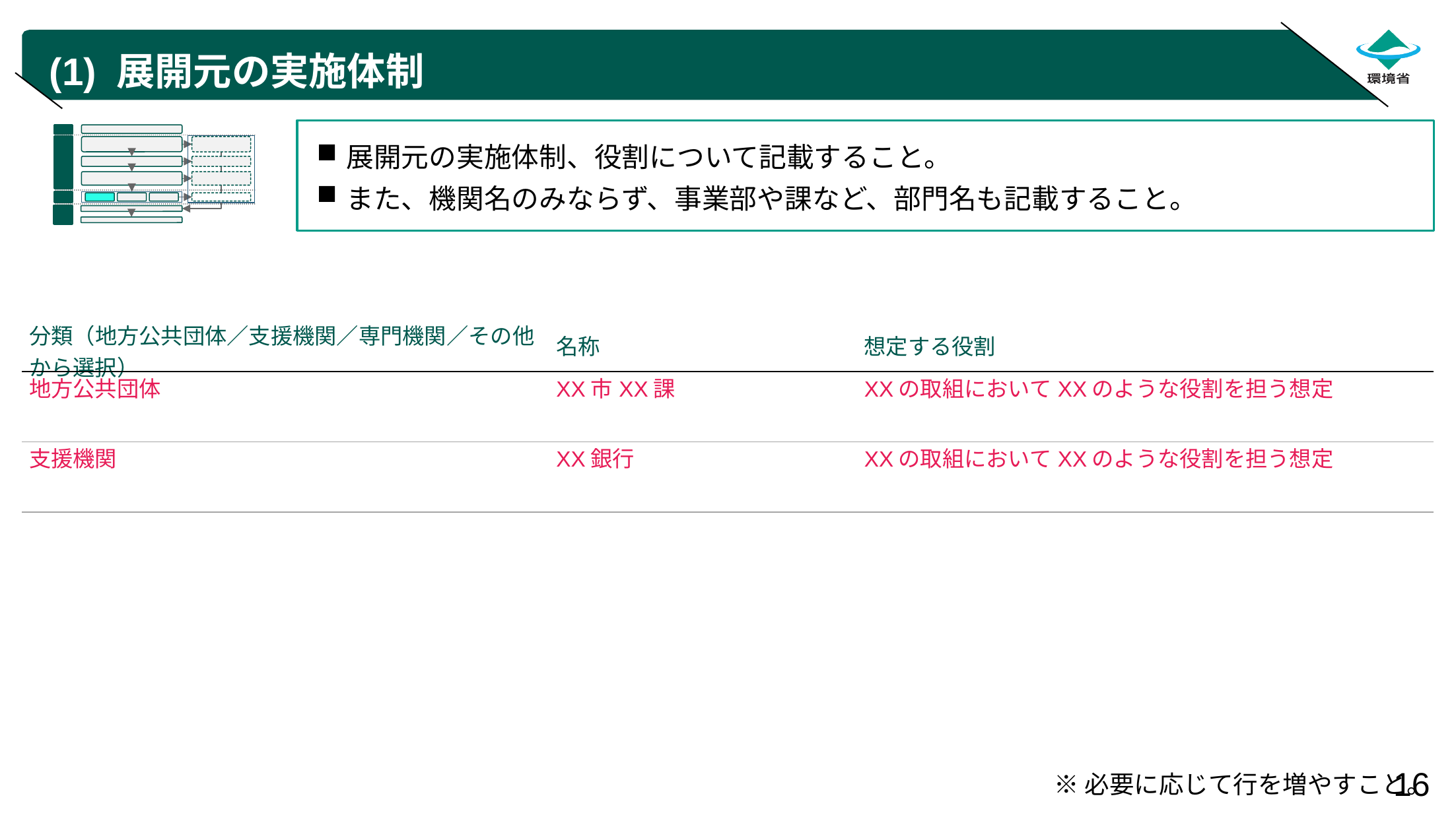

# (1) 展開元の実施体制
展開元の実施体制、役割について記載すること。
また、機関名のみならず、事業部や課など、部門名も記載すること。

| 分類（地方公共団体／支援機関／専門機関／その他から選択） | 名称 | 想定する役割 |
| --- | --- | --- |
| 地方公共団体 | XX市XX課 | XXの取組においてXXのような役割を担う想定 |
| 支援機関 | XX銀行 | XXの取組においてXXのような役割を担う想定 |

※必要に応じて行を増やすこと。